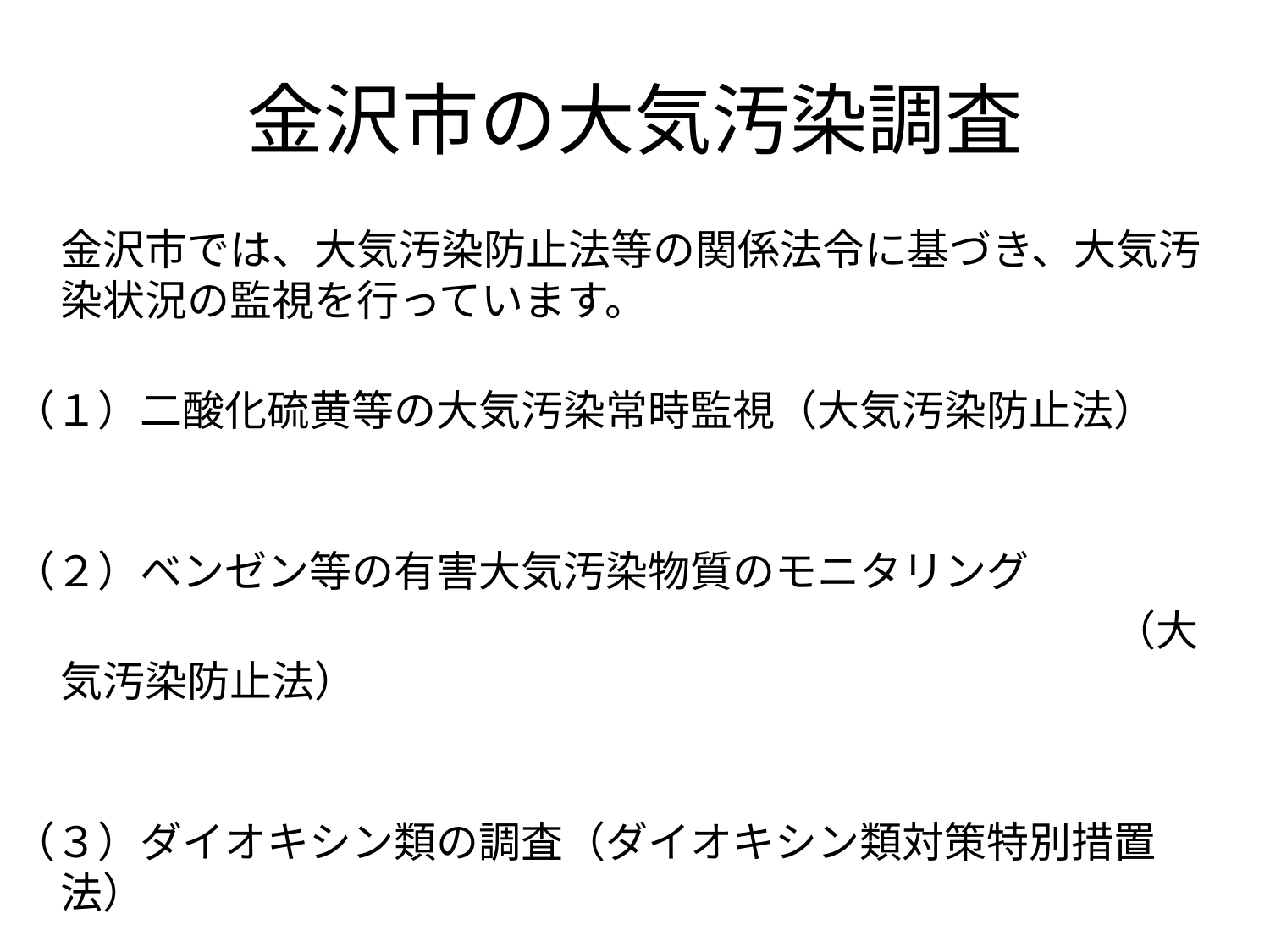

# 金沢市の大気汚染調査
金沢市では、大気汚染防止法等の関係法令に基づき、大気汚染状況の監視を行っています。
（１）二酸化硫黄等の大気汚染常時監視（大気汚染防止法）
（２）ベンゼン等の有害大気汚染物質のモニタリング
　　　　　　　　　　　　　　　　　　　　　　　　　　（大気汚染防止法）
（３）ダイオキシン類の調査（ダイオキシン類対策特別措置法）
（４）酸性雨の調査